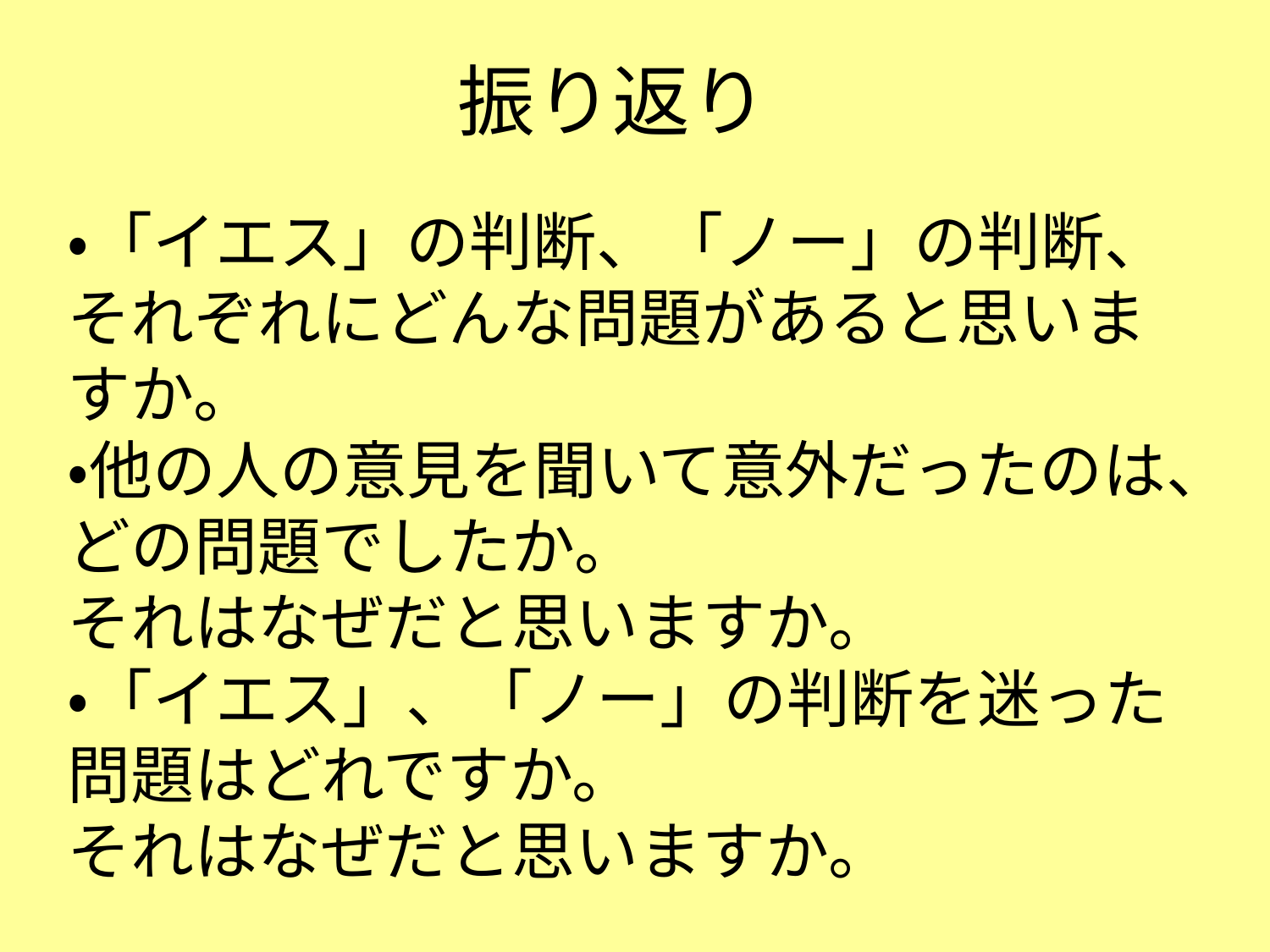

振り返り
・「イエス」の判断、「ノー」の判断、それぞれにどんな問題があると思いますか。
・他の人の意見を聞いて意外だったのは、どの問題でしたか。
それはなぜだと思いますか。
・「イエス」、「ノー」の判断を迷った問題はどれですか。
それはなぜだと思いますか。